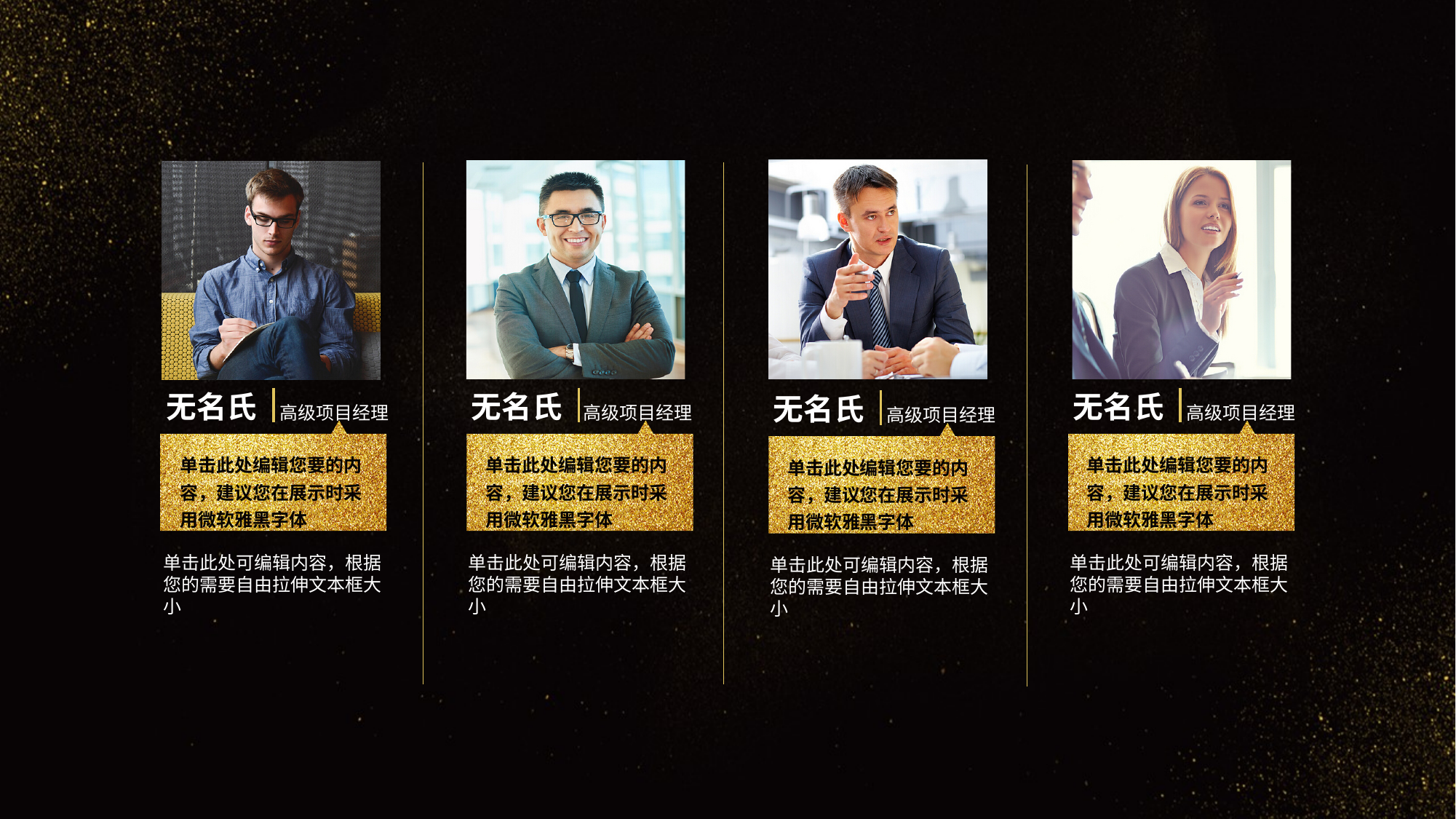

无名氏
无名氏
无名氏
无名氏
高级项目经理
高级项目经理
高级项目经理
高级项目经理

单击此处编辑您要的内容，建议您在展示时采用微软雅黑字体
单击此处编辑您要的内容，建议您在展示时采用微软雅黑字体
单击此处编辑您要的内容，建议您在展示时采用微软雅黑字体
单击此处编辑您要的内容，建议您在展示时采用微软雅黑字体
单击此处可编辑内容，根据您的需要自由拉伸文本框大小
单击此处可编辑内容，根据您的需要自由拉伸文本框大小
单击此处可编辑内容，根据您的需要自由拉伸文本框大小
单击此处可编辑内容，根据您的需要自由拉伸文本框大小